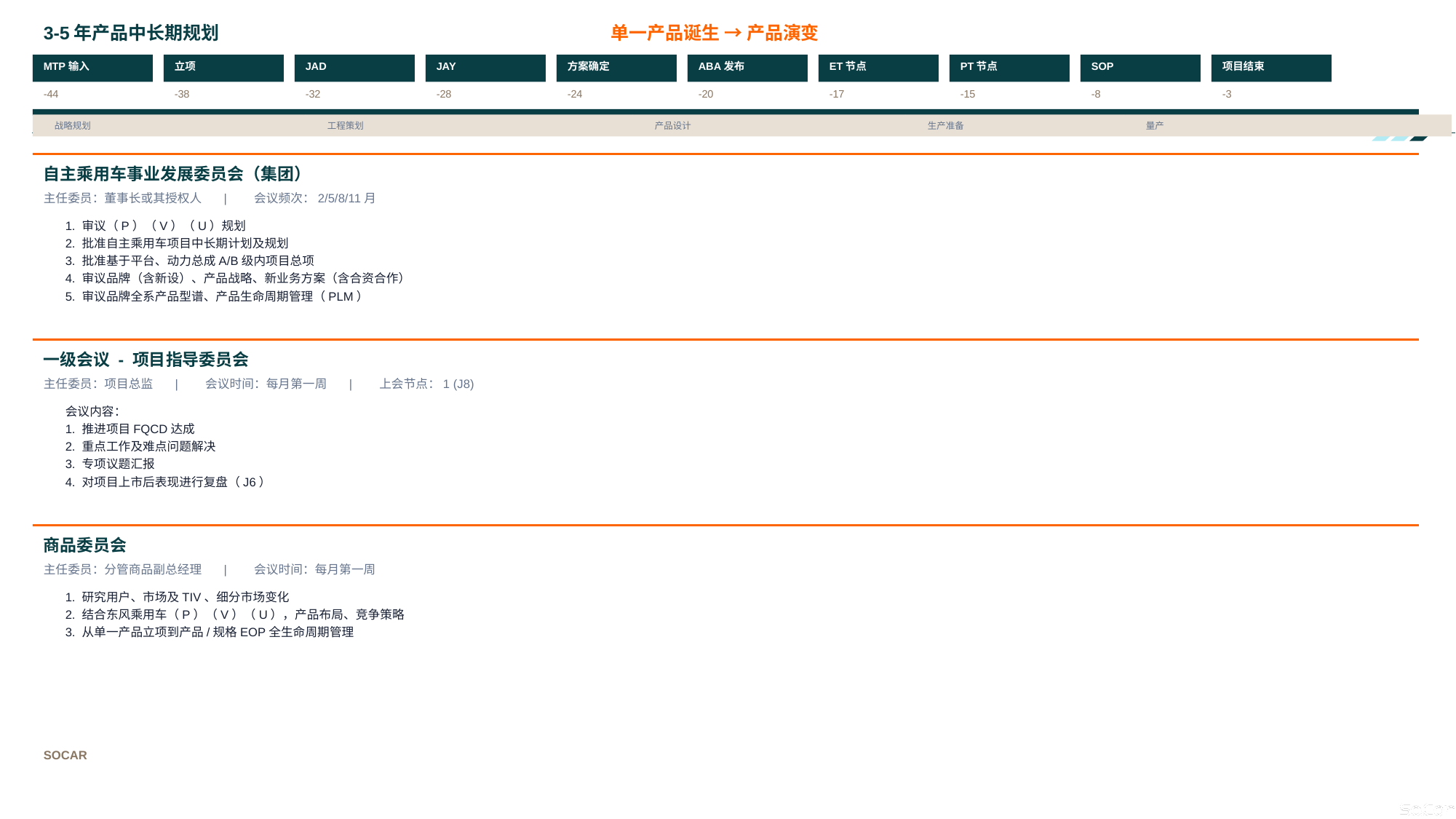

3-5年产品中长期规划
单一产品诞生 → 产品演变
#

MTP输入

立项

JAD

JAY

方案确定

ABA发布

ET节点

PT节点

SOP

项目结束
-44
-38
-32
-28
-24
-20
-17
-15
-8
-3

战略规划

工程策划

产品设计

生产准备

量产

自主乘用车事业发展委员会（集团）
主任委员：董事长或其授权人       |       会议频次：2/5/8/11月
1. 审议（P）（V）（U）规划
2. 批准自主乘用车项目中长期计划及规划
3. 批准基于平台、动力总成A/B级内项目总项
4. 审议品牌（含新设）、产品战略、新业务方案（含合资合作）
5. 审议品牌全系产品型谱、产品生命周期管理（PLM）

一级会议 - 项目指导委员会
主任委员：项目总监       |       会议时间：每月第一周       |       上会节点：1 (J8)
会议内容：
1. 推进项目FQCD达成
2. 重点工作及难点问题解决
3. 专项议题汇报
4. 对项目上市后表现进行复盘（J6）

商品委员会
主任委员：分管商品副总经理       |       会议时间：每月第一周
1. 研究用户、市场及TIV、细分市场变化
2. 结合东风乘用车（P）（V）（U），产品布局、竞争策略
3. 从单一产品立项到产品/规格EOP全生命周期管理
SOCAR